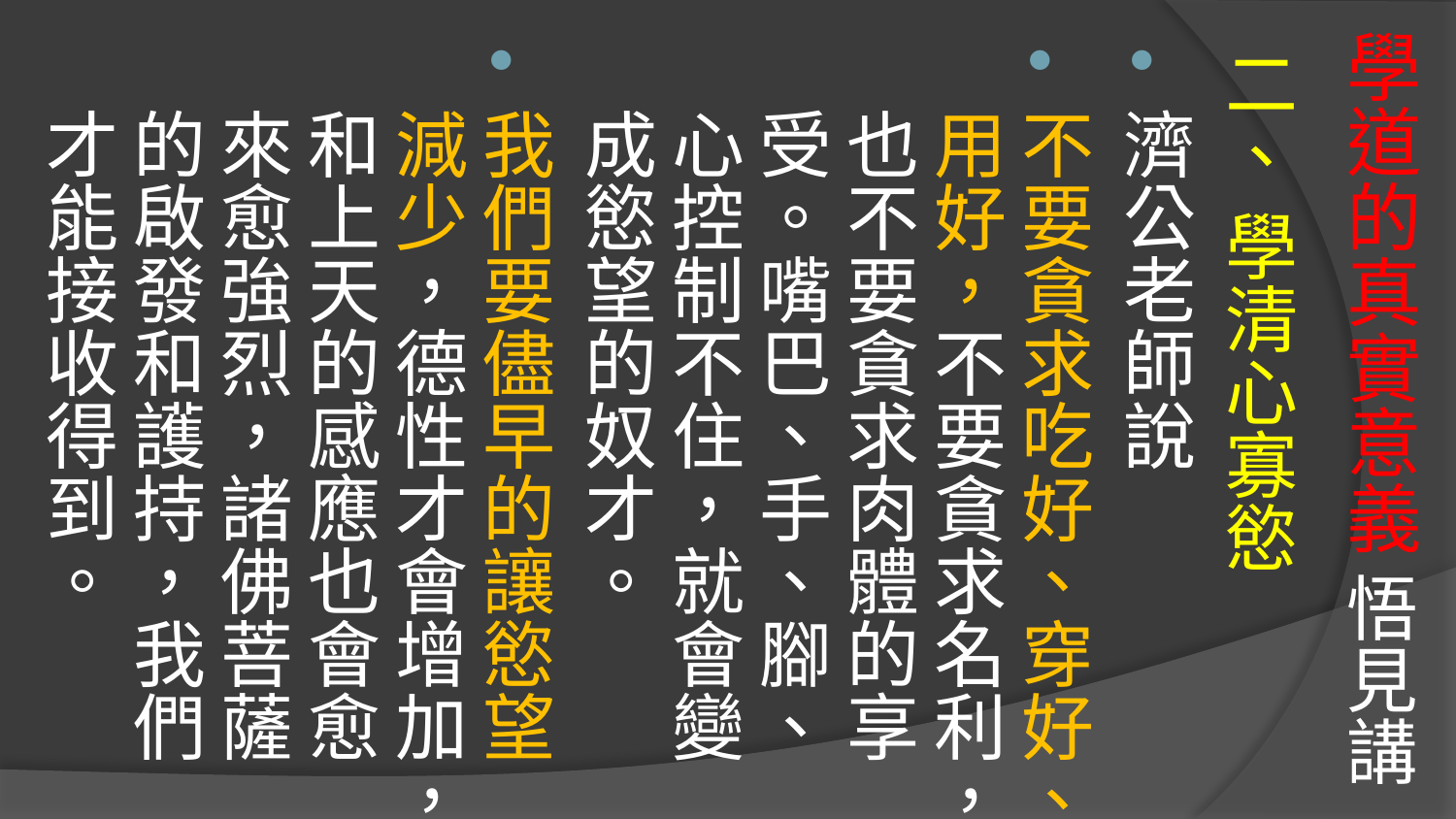

# 學道的真實意義 悟見講
二、 學清心寡慾
濟公老師說
不要貪求吃好、穿好、用好，不要貪求名利，也不要貪求肉體的享受。嘴巴、手、腳、心控制不住，就會變成慾望的奴才。
我們要儘早的讓慾望減少，德性才會增加，和上天的感應也會愈來愈強烈，諸佛菩薩的啟發和護持，我們才能接收得到。